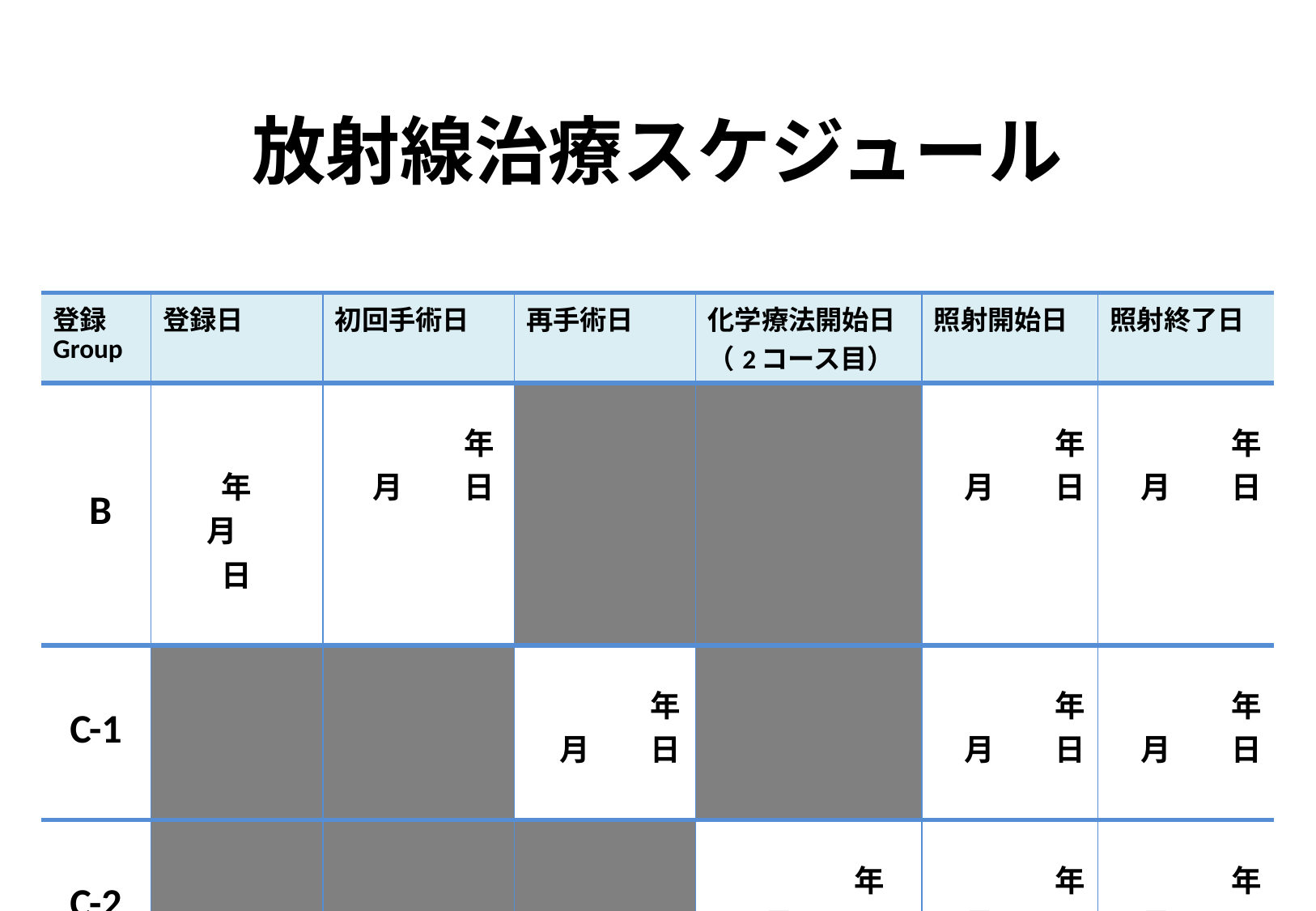

# 放射線治療スケジュール
| 登録Group | 登録日 | 初回手術日 | 再手術日 | 化学療法開始日 （2コース目） | 照射開始日 | 照射終了日 |
| --- | --- | --- | --- | --- | --- | --- |
| B | 年 　月　　日 | 年 　月　　日 |  |  | 年 　月　　日 | 年 　月　　日 |
| C-1 |  |  | 年 　月　　日 |  | 年 　月　　日 | 年 　月　　日 |
| C-2 |  |  |  | 年 　月　　日 | 年 　月　　日 | 年 　月　　日 |